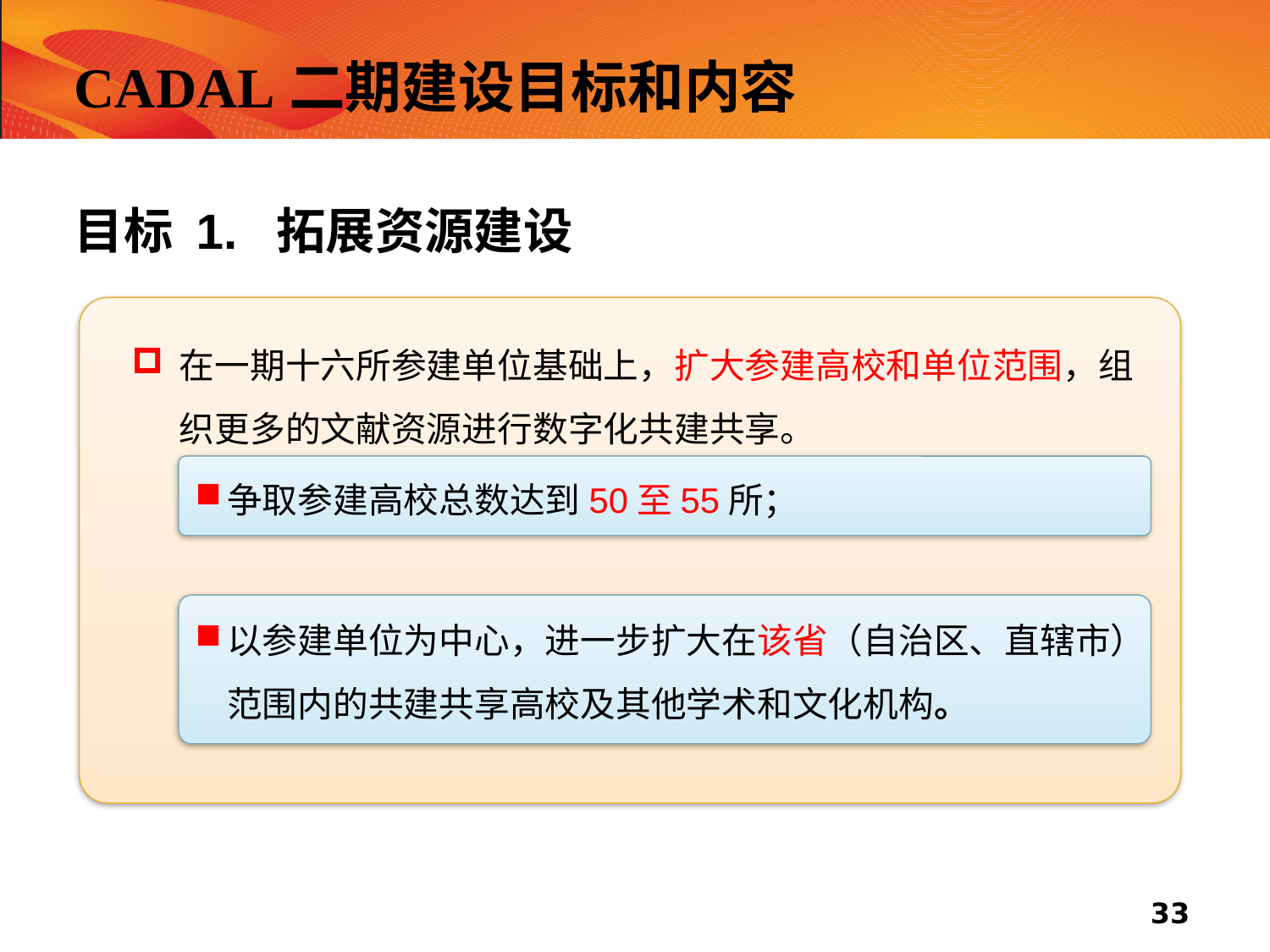

# CADAL二期建设目标和内容
目标 1.  拓展资源建设

在一期十六所参建单位基础上，扩大参建高校和单位范围，组织更多的文献资源进行数字化共建共享。
争取参建高校总数达到50至55所；

以参建单位为中心，进一步扩大在该省（自治区、直辖市）范围内的共建共享高校及其他学术和文化机构。